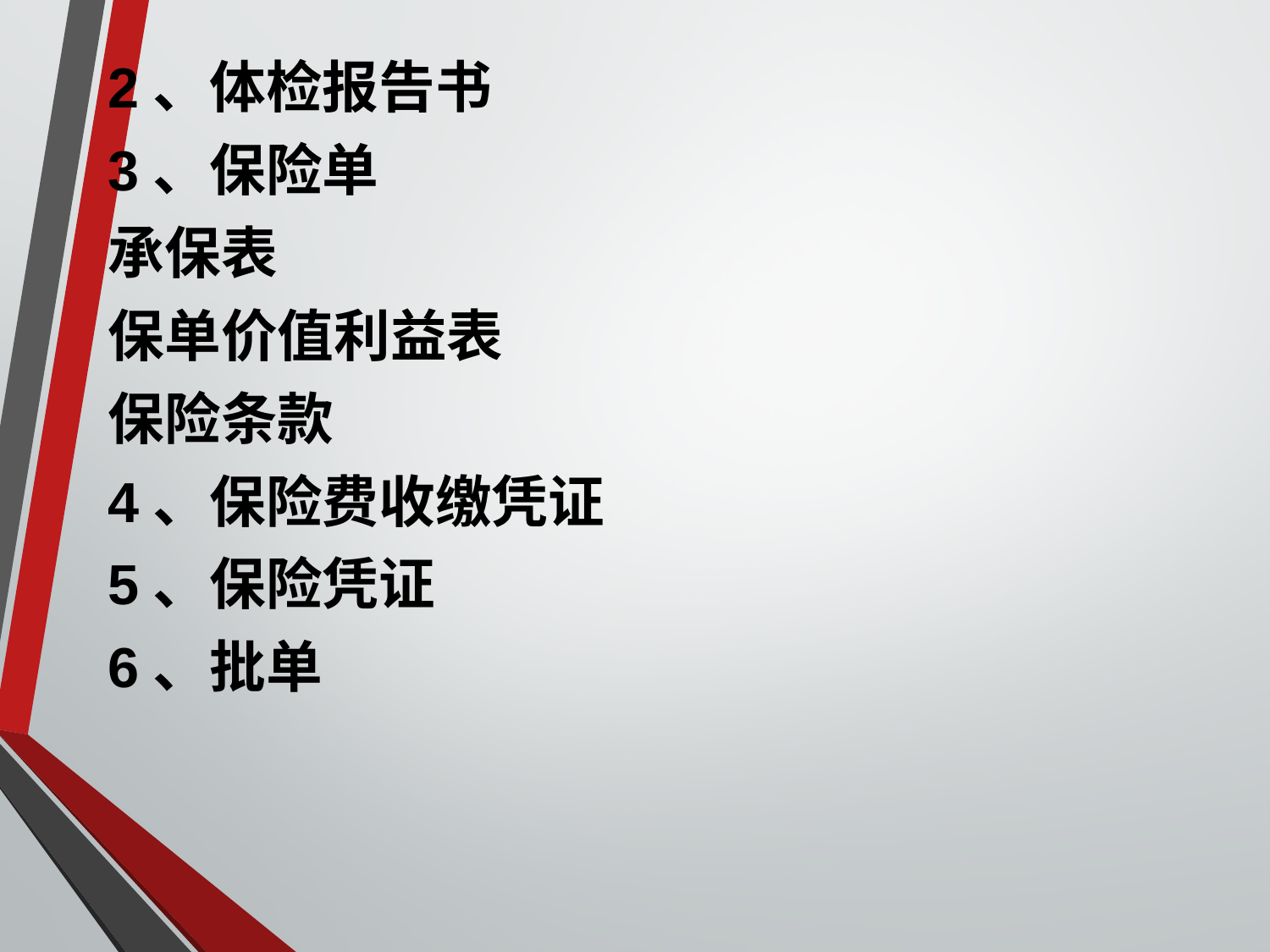

2、体检报告书
3、保险单
承保表
保单价值利益表
保险条款
4、保险费收缴凭证
5、保险凭证
6、批单